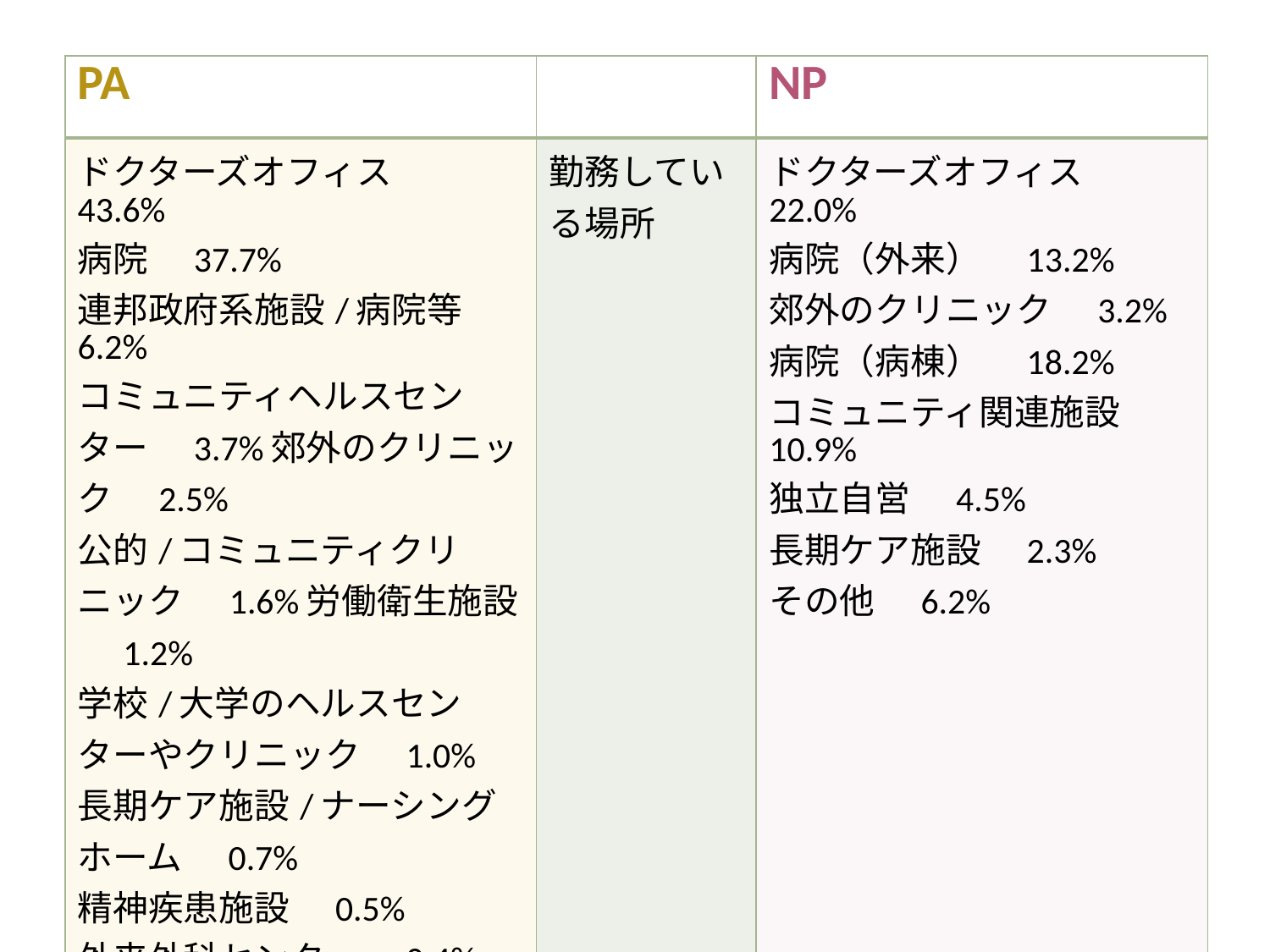

| PA |  | NP |
| --- | --- | --- |
| ドクターズオフィス　43.6% 病院　37.7% 連邦政府系施設/病院等　6.2% コミュニティヘルスセンター　3.7%郊外のクリニック　2.5% 公的/コミュニティクリニック　1.6%労働衛生施設　1.2% 学校/大学のヘルスセンターやクリニック　1.0% 長期ケア施設/ナーシングホーム　0.7% 精神疾患施設　0.5% 外来外科センター　0.4% リハビリ施設　0.3% 無料診療所　0.1% 在宅医療組織　0.1% ホスピス　0.1%未満 | 勤務している場所 | ドクターズオフィス　22.0% 病院（外来）　13.2% 郊外のクリニック　3.2% 病院（病棟）　18.2% コミュニティ関連施設　10.9% 独立自営　4.5% 長期ケア施設　2.3% その他　6.2% |